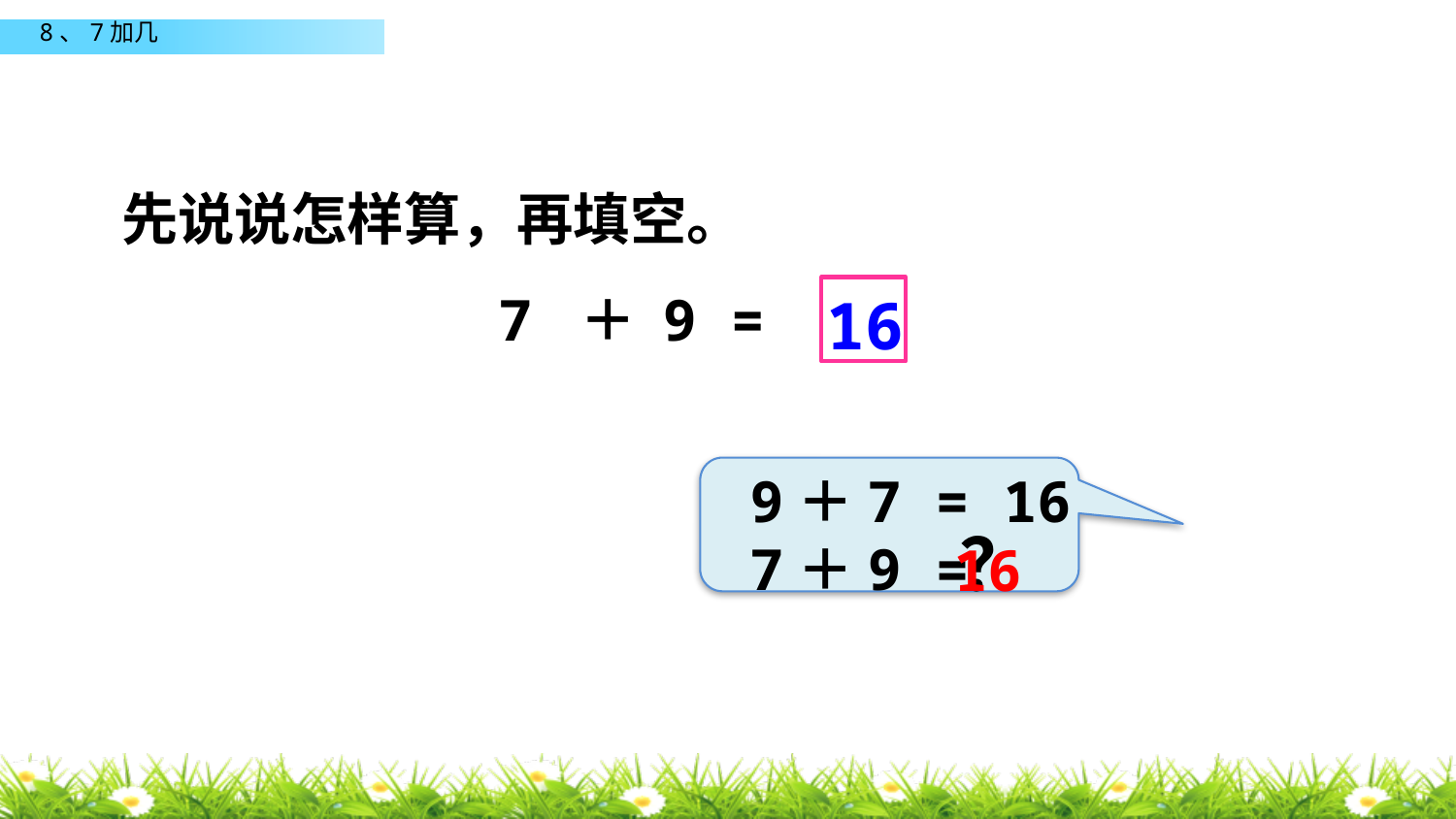

先说说怎样算，再填空。

7 ＋ 9 =
16

9＋7 = 16
7＋9 =
？
16